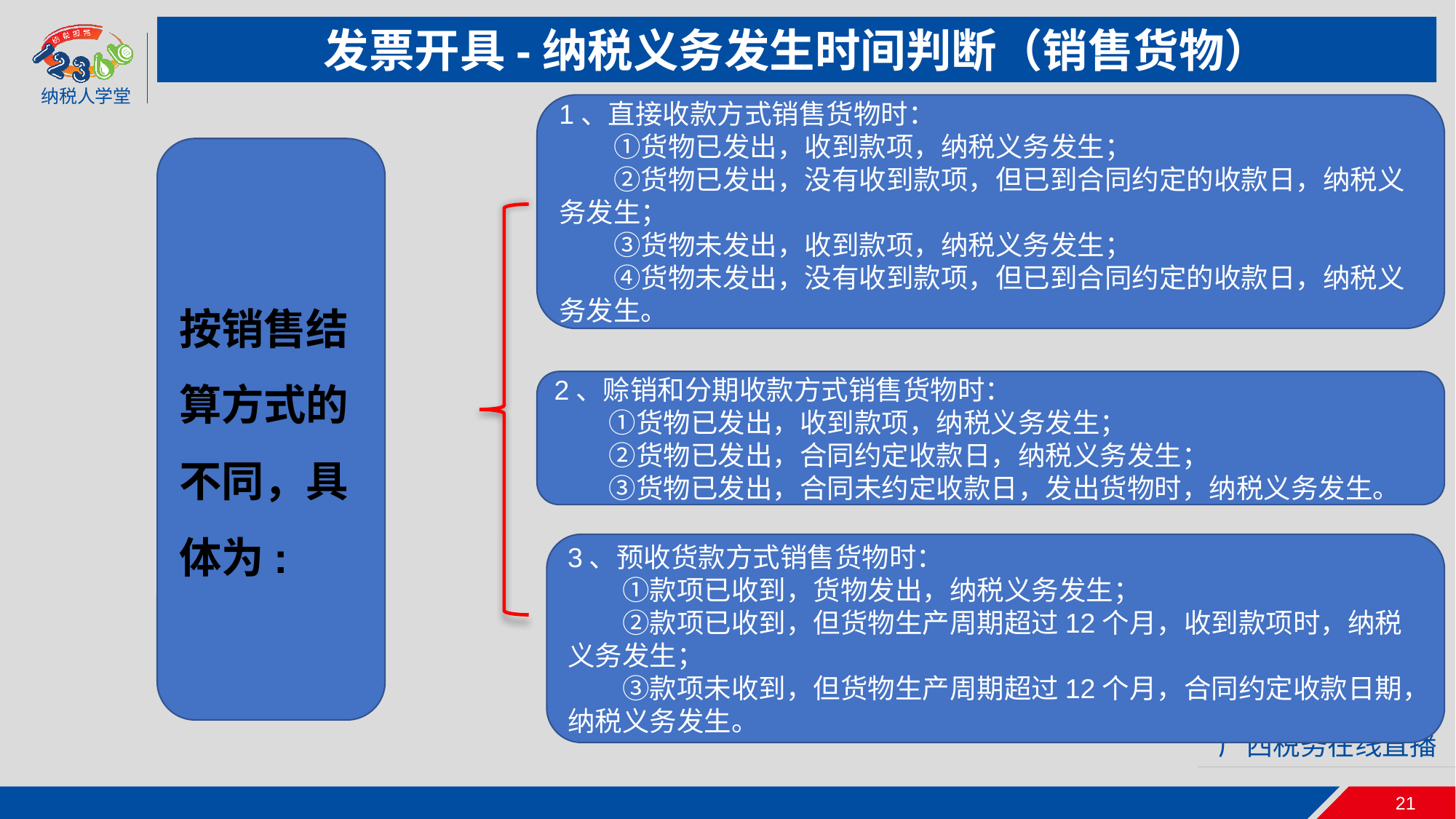

发票开具-纳税义务发生时间判断（销售货物）
1、直接收款方式销售货物时：
　　①货物已发出，收到款项，纳税义务发生；
　　②货物已发出，没有收到款项，但已到合同约定的收款日，纳税义务发生；
　　③货物未发出，收到款项，纳税义务发生；
　　④货物未发出，没有收到款项，但已到合同约定的收款日，纳税义务发生。
按销售结算方式的不同，具体为:

2、赊销和分期收款方式销售货物时：
　　①货物已发出，收到款项，纳税义务发生；
　　②货物已发出，合同约定收款日，纳税义务发生；
　　③货物已发出，合同未约定收款日，发出货物时，纳税义务发生。
3、预收货款方式销售货物时：
　　①款项已收到，货物发出，纳税义务发生；
　　②款项已收到，但货物生产周期超过12个月，收到款项时，纳税义务发生；
　　③款项未收到，但货物生产周期超过12个月，合同约定收款日期，纳税义务发生。
21